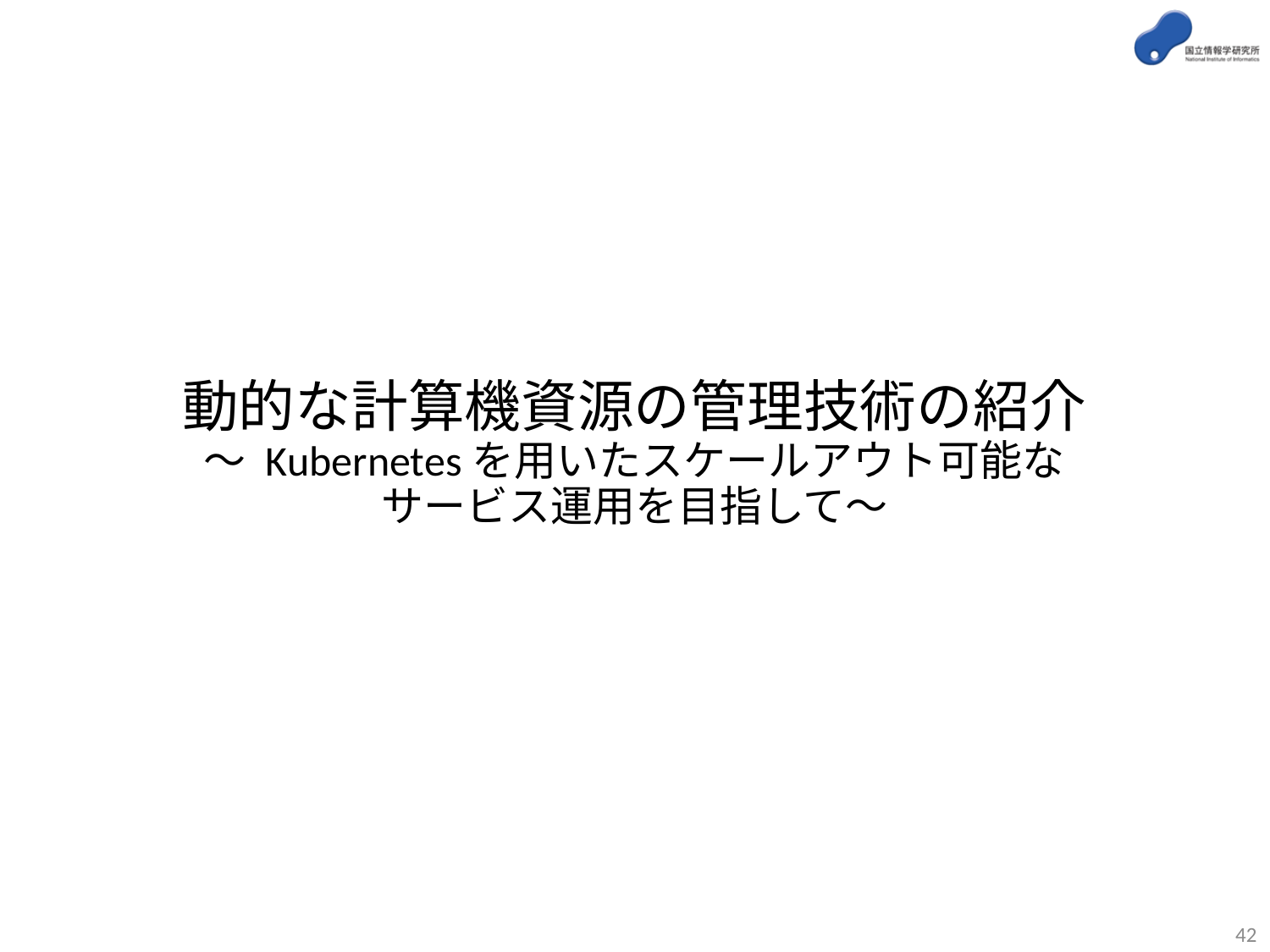

# 動的な計算機資源の管理技術の紹介 〜 Kubernetesを用いたスケールアウト可能な サービス運用を目指して〜

42